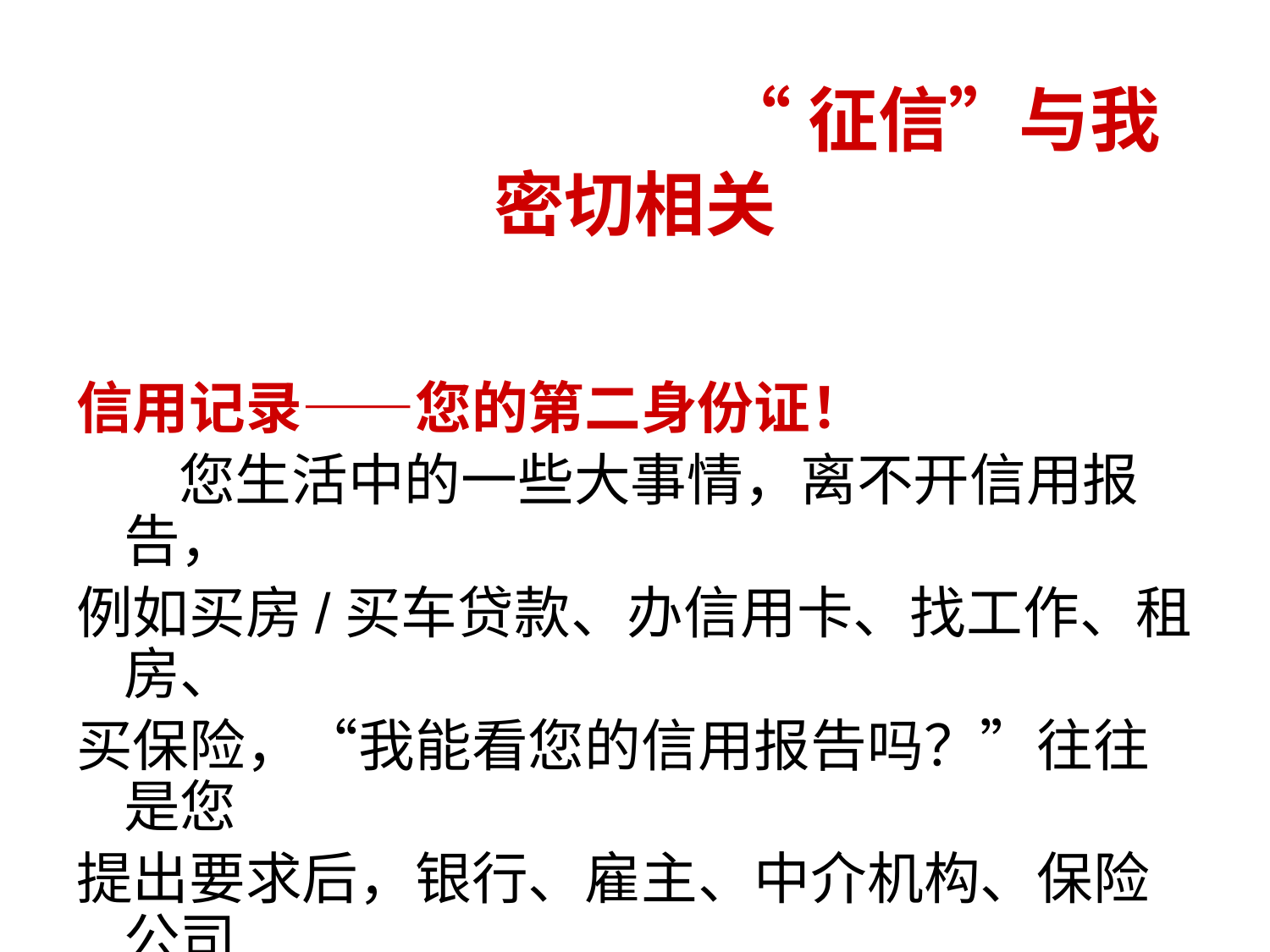

# “征信”与我密切相关

信用记录——您的第二身份证！
       您生活中的一些大事情，离不开信用报告，
例如买房/买车贷款、办信用卡、找工作、租房、
买保险，“我能看您的信用报告吗？”往往是您
提出要求后，银行、雇主、中介机构、保险公司
向您必问的问题之一。对于大学生而言，毕业之后
考取公务员、出国留学、申请创业贷款都会查询
个人的信用报告。